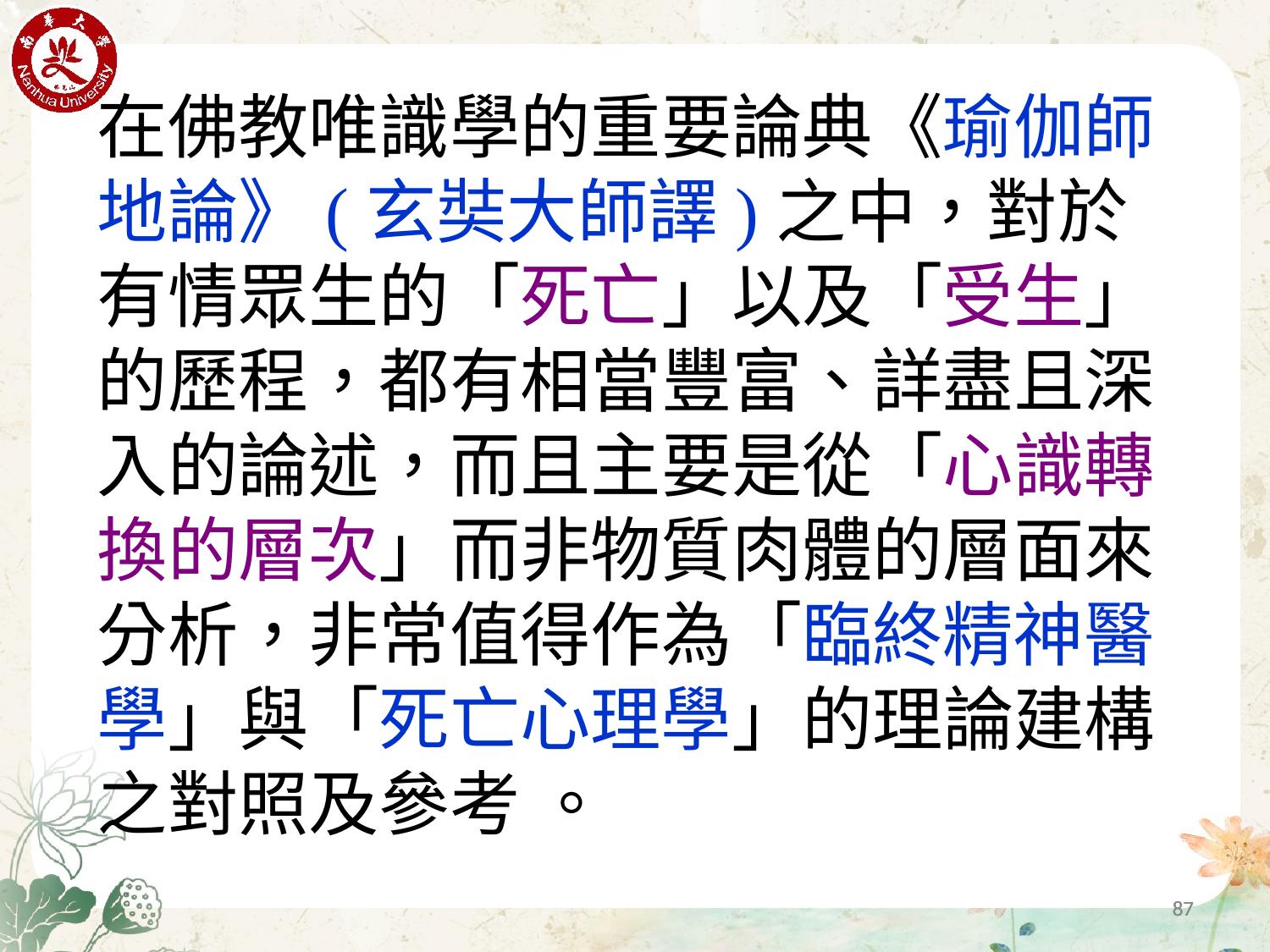

在佛教唯識學的重要論典《瑜伽師地論》(玄奘大師譯)之中，對於有情眾生的「死亡」以及「受生」的歷程，都有相當豐富、詳盡且深入的論述，而且主要是從「心識轉換的層次」而非物質肉體的層面來分析，非常值得作為「臨終精神醫學」與「死亡心理學」的理論建構之對照及參考 。
87
87
87